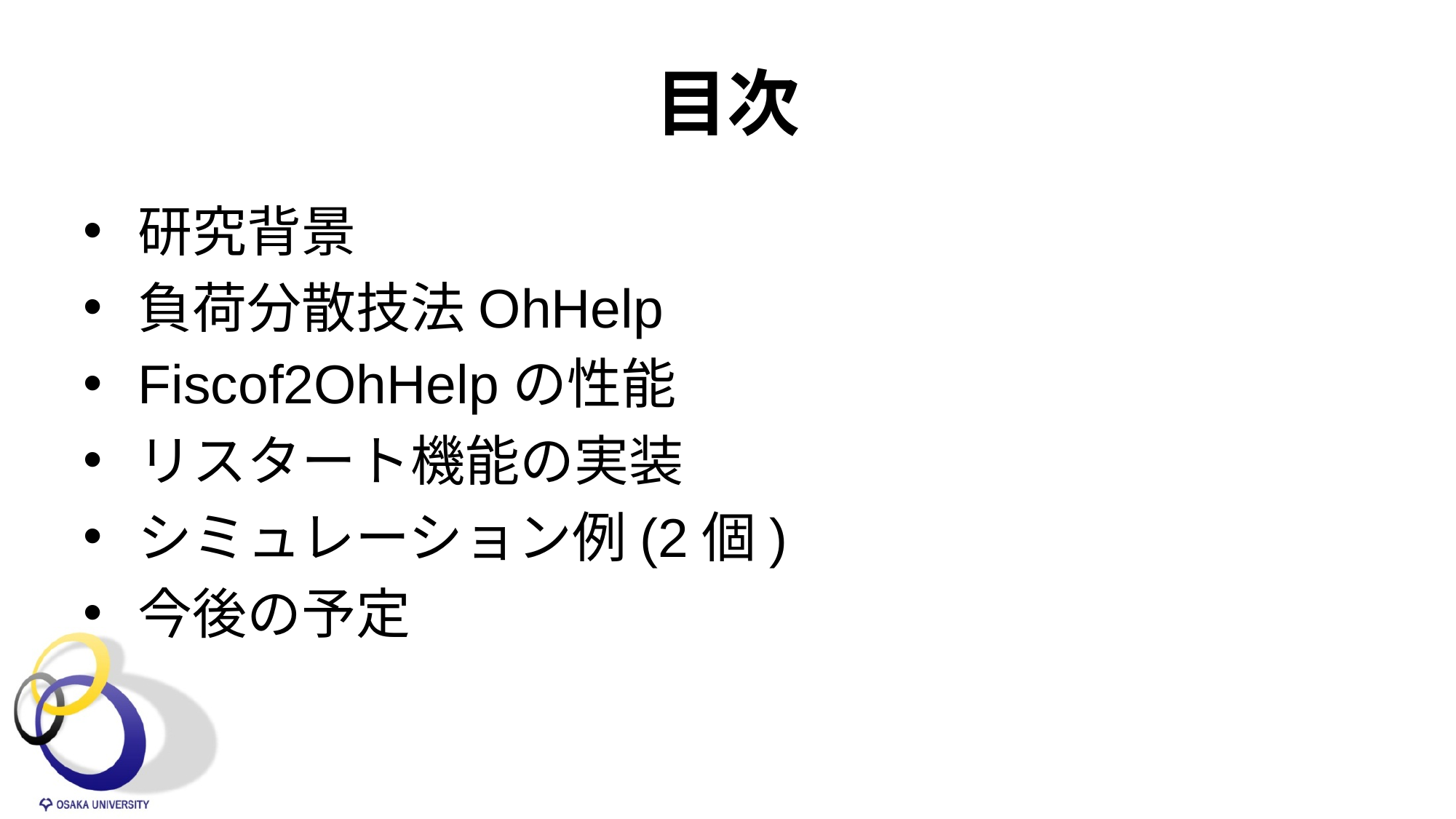

# 目次
研究背景
負荷分散技法OhHelp
Fiscof2OhHelpの性能
リスタート機能の実装
シミュレーション例(2個)
今後の予定